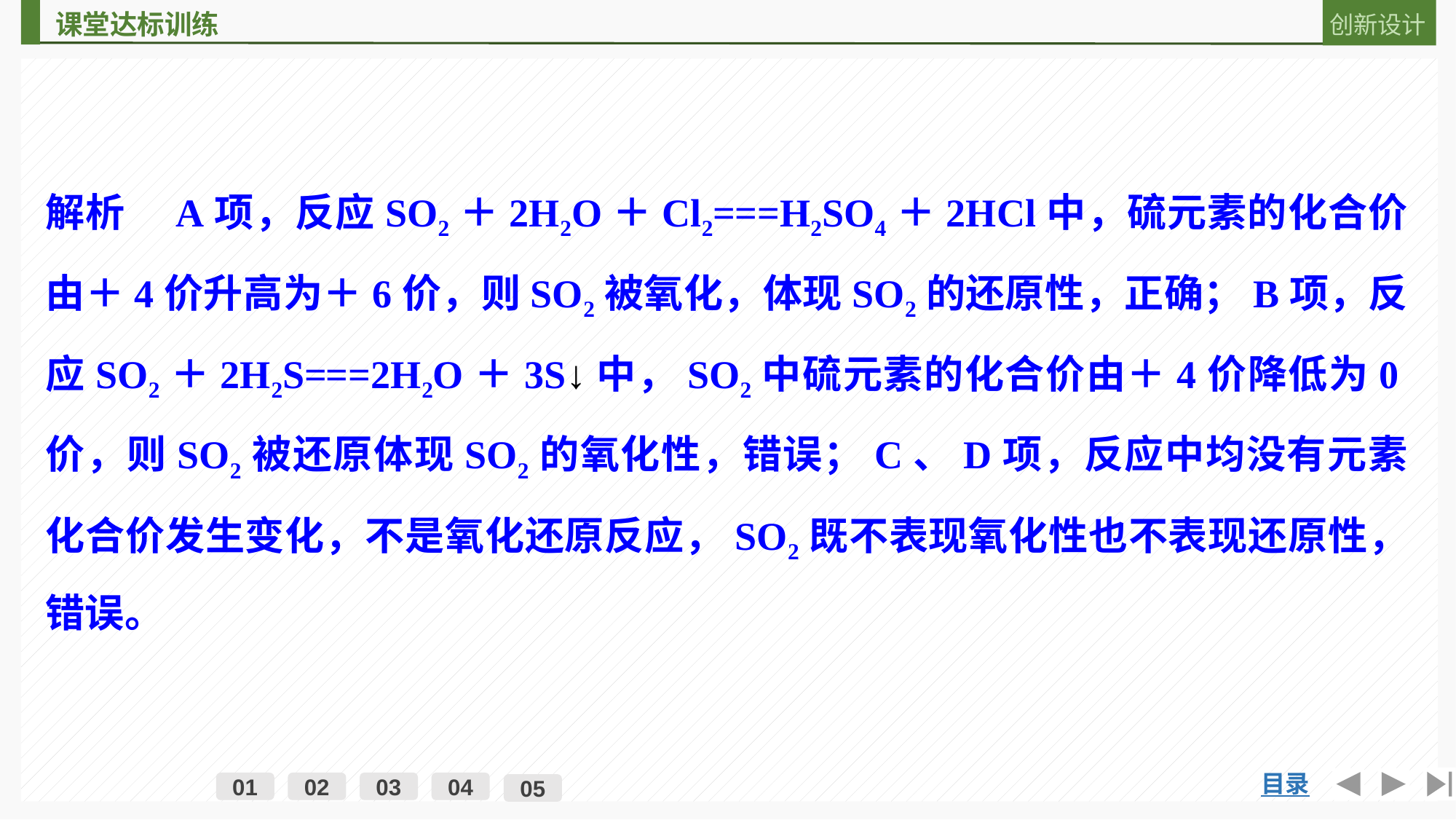

解析　A项，反应SO2＋2H2O＋Cl2===H2SO4＋2HCl中，硫元素的化合价由＋4价升高为＋6价，则SO2被氧化，体现SO2的还原性，正确；B项，反应SO2＋2H2S===2H2O＋3S↓中，SO2中硫元素的化合价由＋4价降低为0价，则SO2被还原体现SO2的氧化性，错误；C、D项，反应中均没有元素化合价发生变化，不是氧化还原反应，SO2既不表现氧化性也不表现还原性，错误。